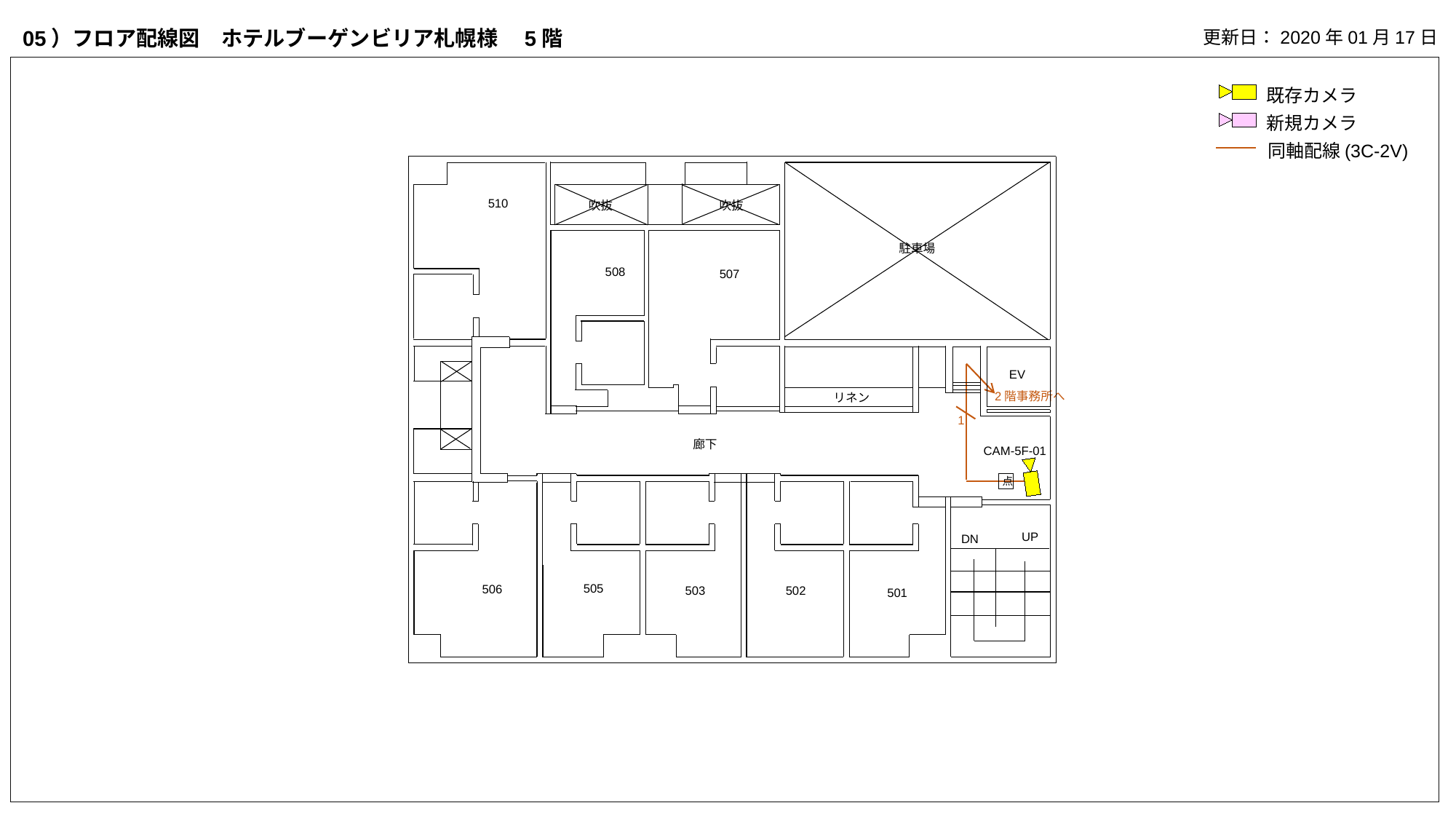

更新日：2020年01月17日
05）フロア配線図　ホテルブーゲンビリア札幌様　5階

既存カメラ

新規カメラ

同軸配線(3C-2V)
510
吹抜
吹抜
駐車場
508
507
EV
リネン
廊下

点
UP
DN
505
506
502
503
501
2階事務所へ
1
CAM-5F-01